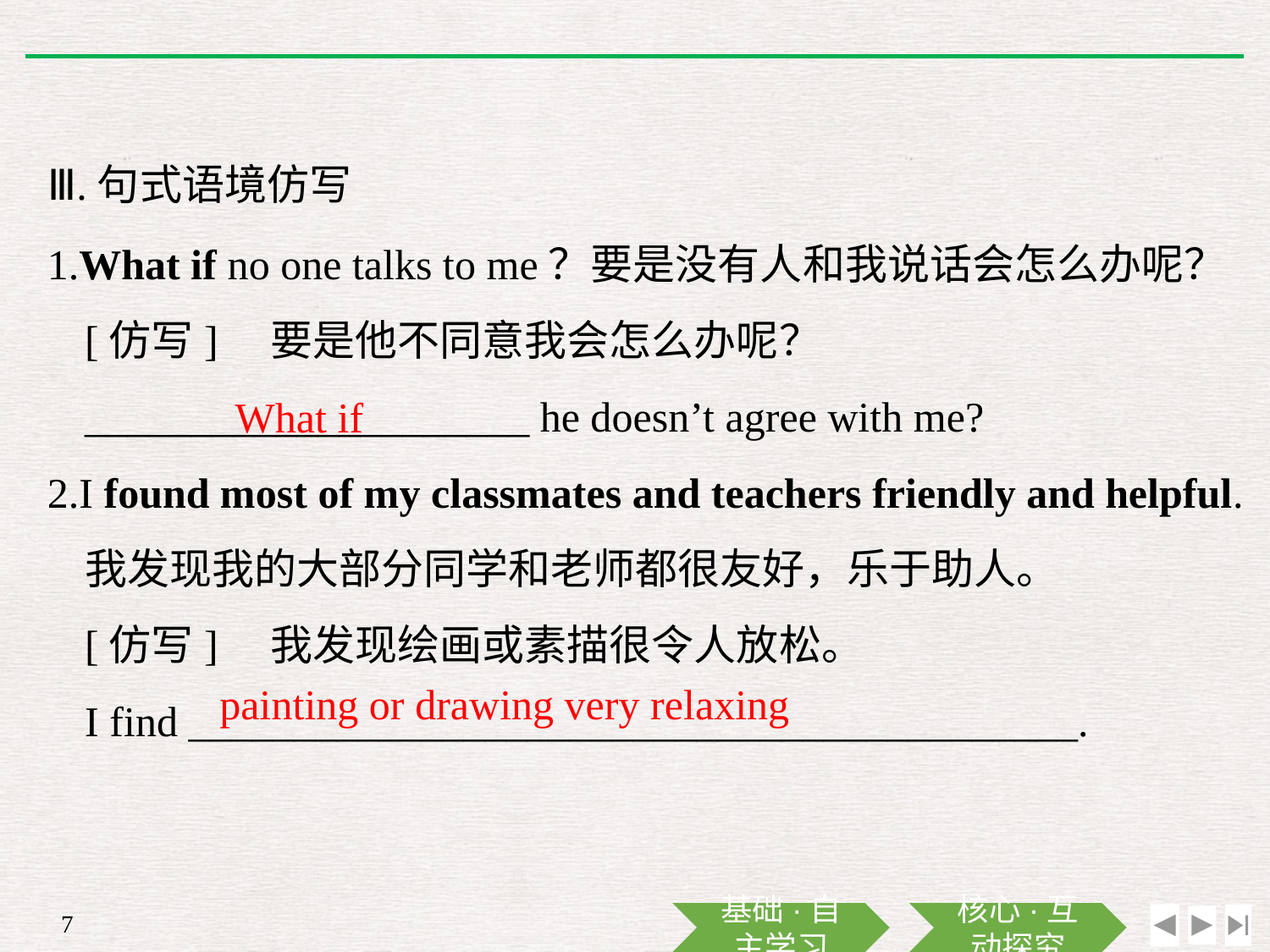

Ⅲ.句式语境仿写
1.What if no one talks to me？要是没有人和我说话会怎么办呢？
	[仿写]　要是他不同意我会怎么办呢？
	_____________________ he doesn’t agree with me?
2.I found most of my classmates and teachers friendly and helpful.
	我发现我的大部分同学和老师都很友好，乐于助人。
	[仿写]　我发现绘画或素描很令人放松。
	I find __________________________________________.
What if
painting or drawing very relaxing